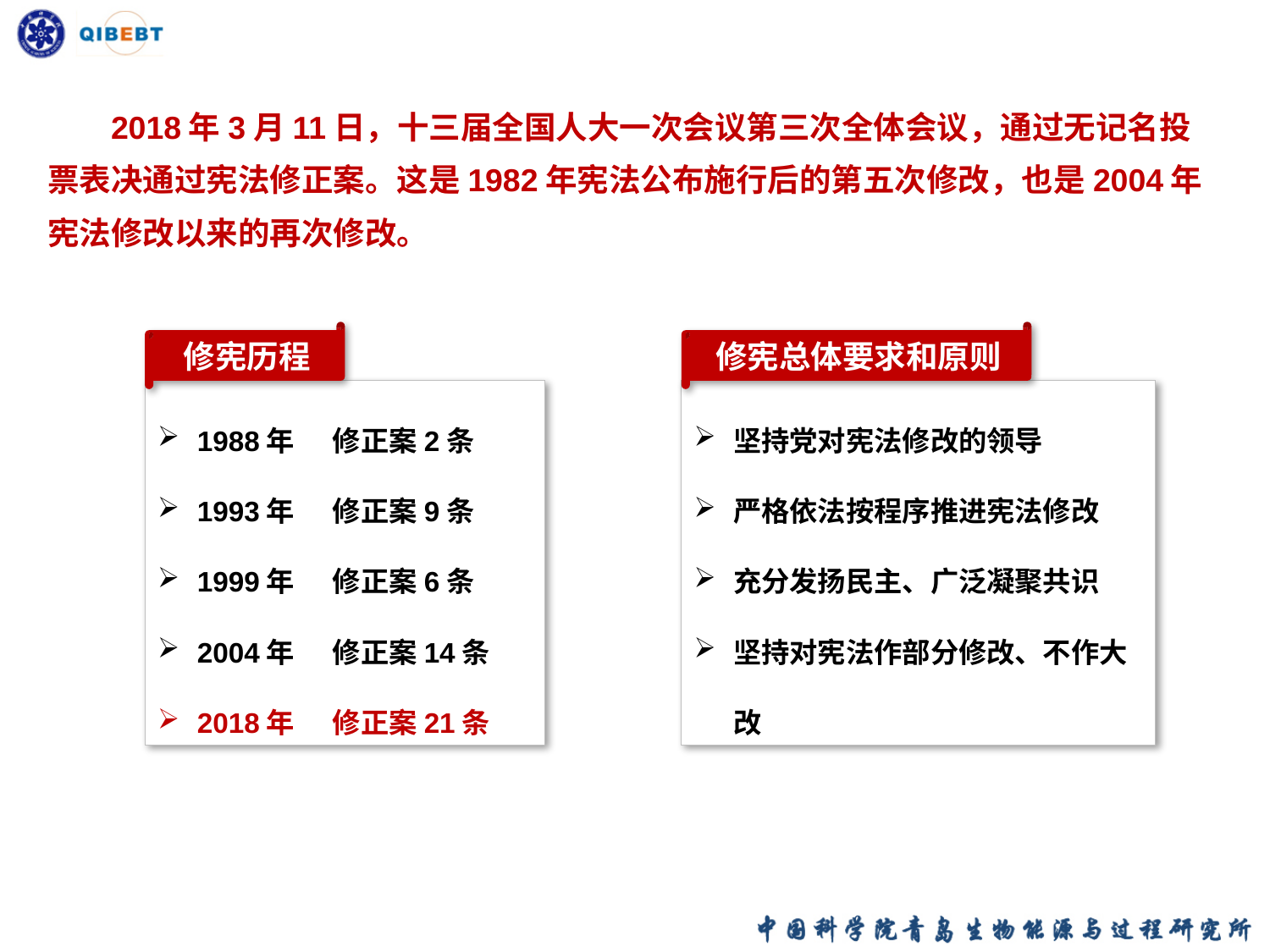

2018年3月11日，十三届全国人大一次会议第三次全体会议，通过无记名投票表决通过宪法修正案。这是1982年宪法公布施行后的第五次修改，也是2004年宪法修改以来的再次修改。
修宪历程
修宪总体要求和原则
1988年      修正案2条
1993年      修正案9条
1999年      修正案6条
2004年      修正案14条
2018年      修正案21条
坚持党对宪法修改的领导
严格依法按程序推进宪法修改
充分发扬民主、广泛凝聚共识
坚持对宪法作部分修改、不作大改